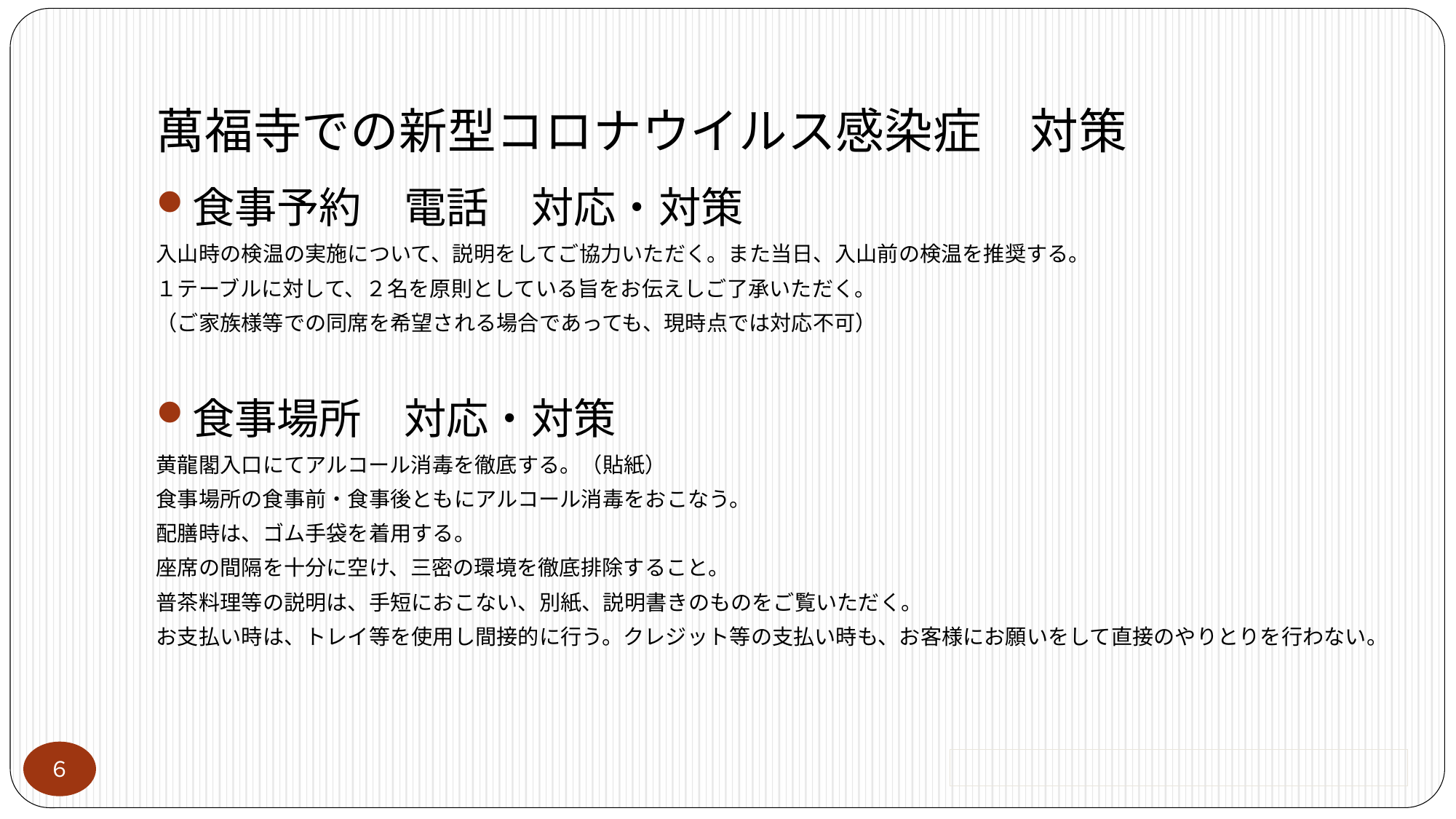

# 萬福寺での新型コロナウイルス感染症　対策
食事予約　電話　対応・対策
入山時の検温の実施について、説明をしてご協力いただく。また当日、入山前の検温を推奨する。
１テーブルに対して、２名を原則としている旨をお伝えしご了承いただく。
（ご家族様等での同席を希望される場合であっても、現時点では対応不可）

食事場所　対応・対策
黄龍閣入口にてアルコール消毒を徹底する。（貼紙）
食事場所の食事前・食事後ともにアルコール消毒をおこなう。
配膳時は、ゴム手袋を着用する。
座席の間隔を十分に空け、三密の環境を徹底排除すること。
普茶料理等の説明は、手短におこない、別紙、説明書きのものをご覧いただく。
お支払い時は、トレイ等を使用し間接的に行う。クレジット等の支払い時も、お客様にお願いをして直接のやりとりを行わない。

６